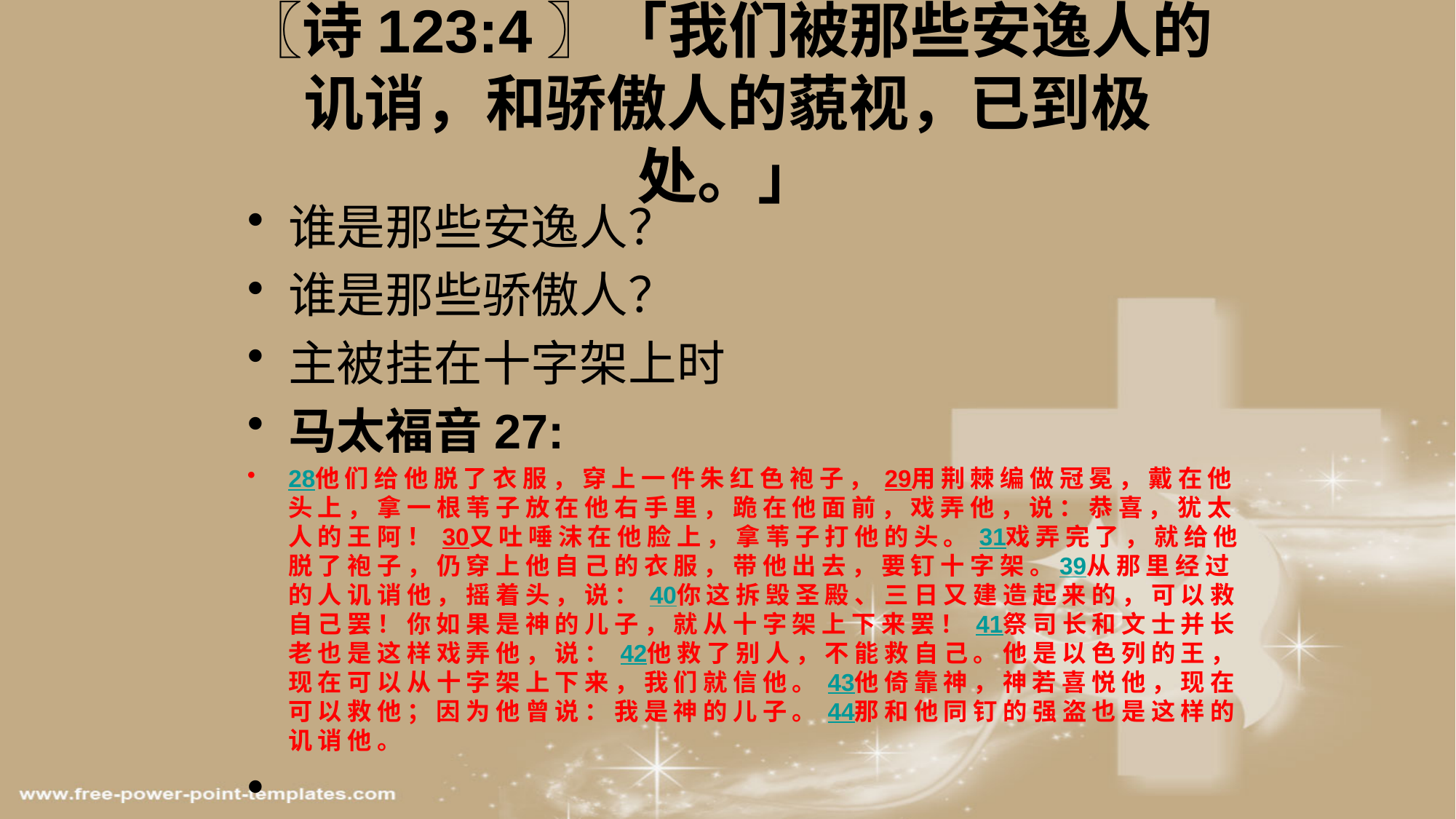

# 〖诗123:4〗「我们被那些安逸人的讥诮，和骄傲人的藐视，已到极处。」
谁是那些安逸人？
谁是那些骄傲人？
主被挂在十字架上时
马太福音27:
28他 们 给 他 脱 了 衣 服 ， 穿 上 一 件 朱 红 色 袍 子 ， 29用 荆 棘 编 做 冠 冕 ， 戴 在 他 头 上 ， 拿 一 根 苇 子 放 在 他 右 手 里 ， 跪 在 他 面 前 ， 戏 弄 他 ， 说 ： 恭 喜 ， 犹 太 人 的 王 阿 ！ 30又 吐 唾 沫 在 他 脸 上 ， 拿 苇 子 打 他 的 头 。 31戏 弄 完 了 ， 就 给 他 脱 了 袍 子 ， 仍 穿 上 他 自 己 的 衣 服 ， 带 他 出 去 ， 要 钉 十 字 架 。39从 那 里 经 过 的 人 讥 诮 他 ， 摇 着 头 ， 说 ： 40你 这 拆 毁 圣 殿 、 三 日 又 建 造 起 来 的 ， 可 以 救 自 己 罢 ！ 你 如 果 是 神 的 儿 子 ， 就 从 十 字 架 上 下 来 罢 ！ 41祭 司 长 和 文 士 并 长 老 也 是 这 样 戏 弄 他 ， 说 ： 42他 救 了 别 人 ， 不 能 救 自 己 。 他 是 以 色 列 的 王 ， 现 在 可 以 从 十 字 架 上 下 来 ， 我 们 就 信 他 。 43他 倚 靠 神 ， 神 若 喜 悦 他 ， 现 在 可 以 救 他 ； 因 为 他 曾 说 ： 我 是 神 的 儿 子 。 44那 和 他 同 钉 的 强 盗 也 是 这 样 的 讥 诮 他 。